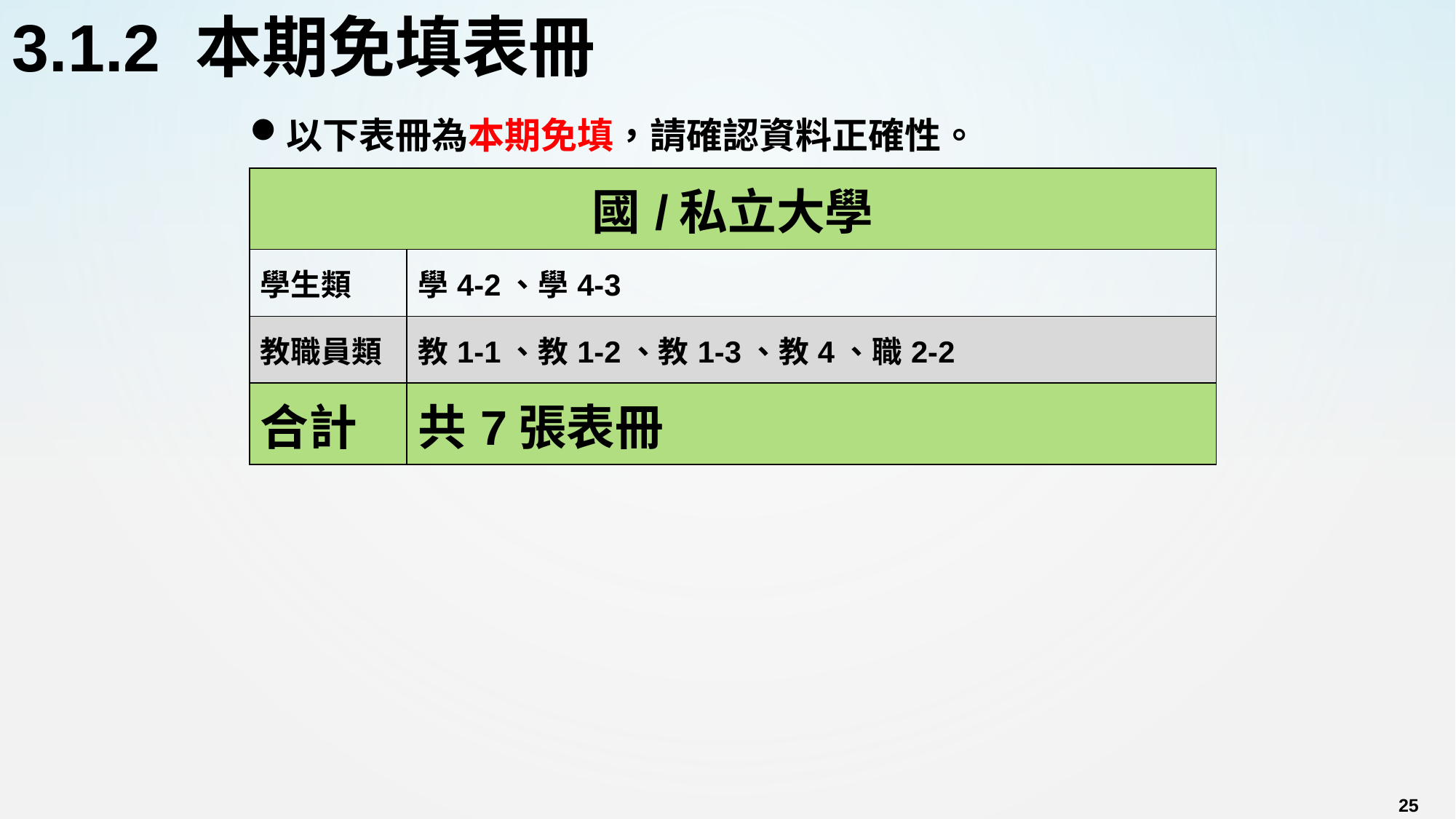

# 3.1.2 本期免填表冊
以下表冊為本期免填，請確認資料正確性。
| 國/私立大學 |  |
| --- | --- |
| 學生類 | 學4-2、學4-3 |
| 教職員類 | 教1-1、教1-2、教1-3、教4、職2-2 |
| 合計 | 共7張表冊 |